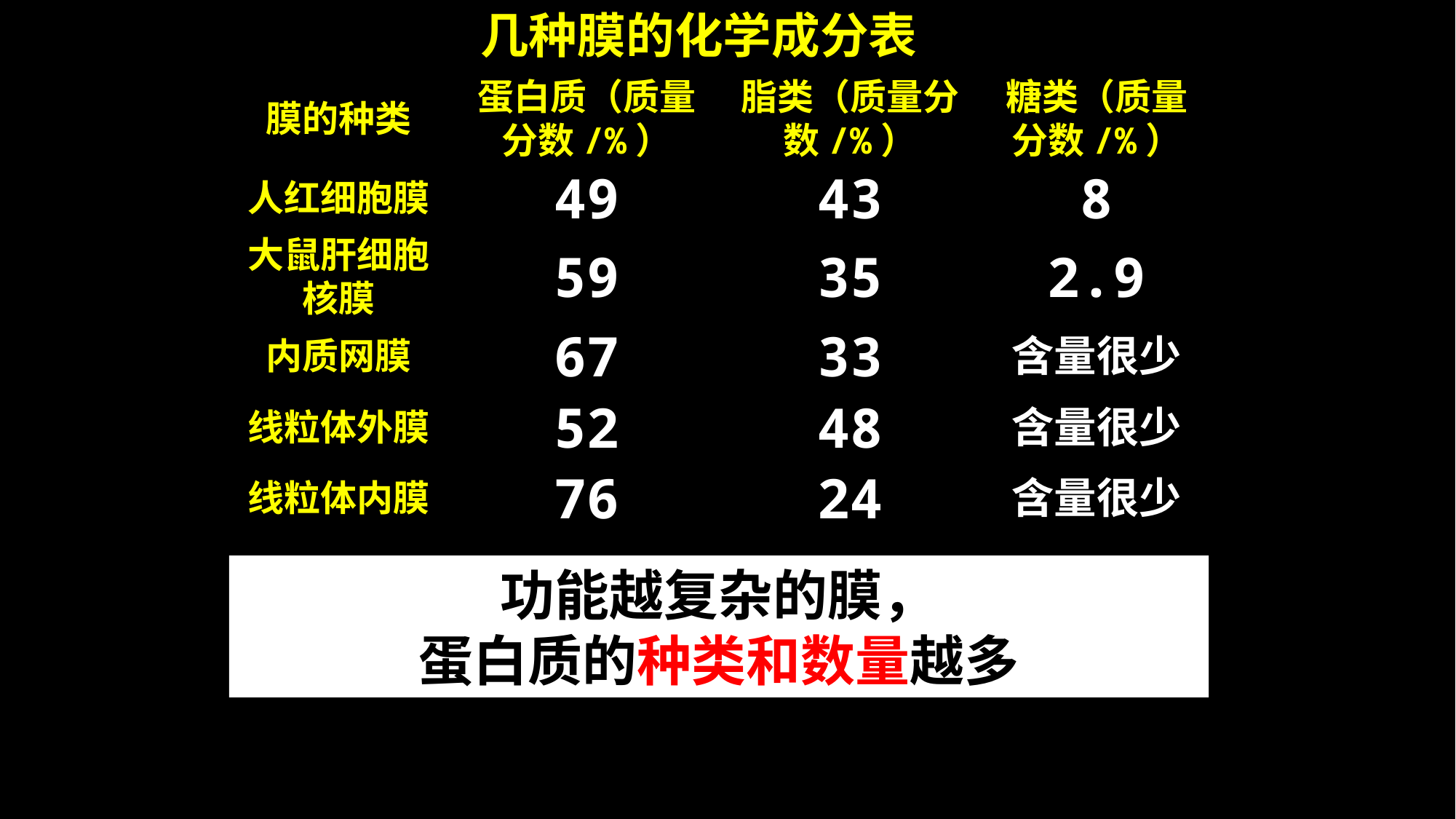

几种膜的化学成分表

膜的种类

蛋白质（质量分数/%）

脂类（质量分数/%）

糖类（质量分数/%）

人红细胞膜

49

43

8

大鼠肝细胞核膜

59

35

2.9

内质网膜

67

33

含量很少

线粒体外膜

52

48

含量很少

线粒体内膜

76

24

含量很少
功能越复杂的膜，
蛋白质的种类和数量越多